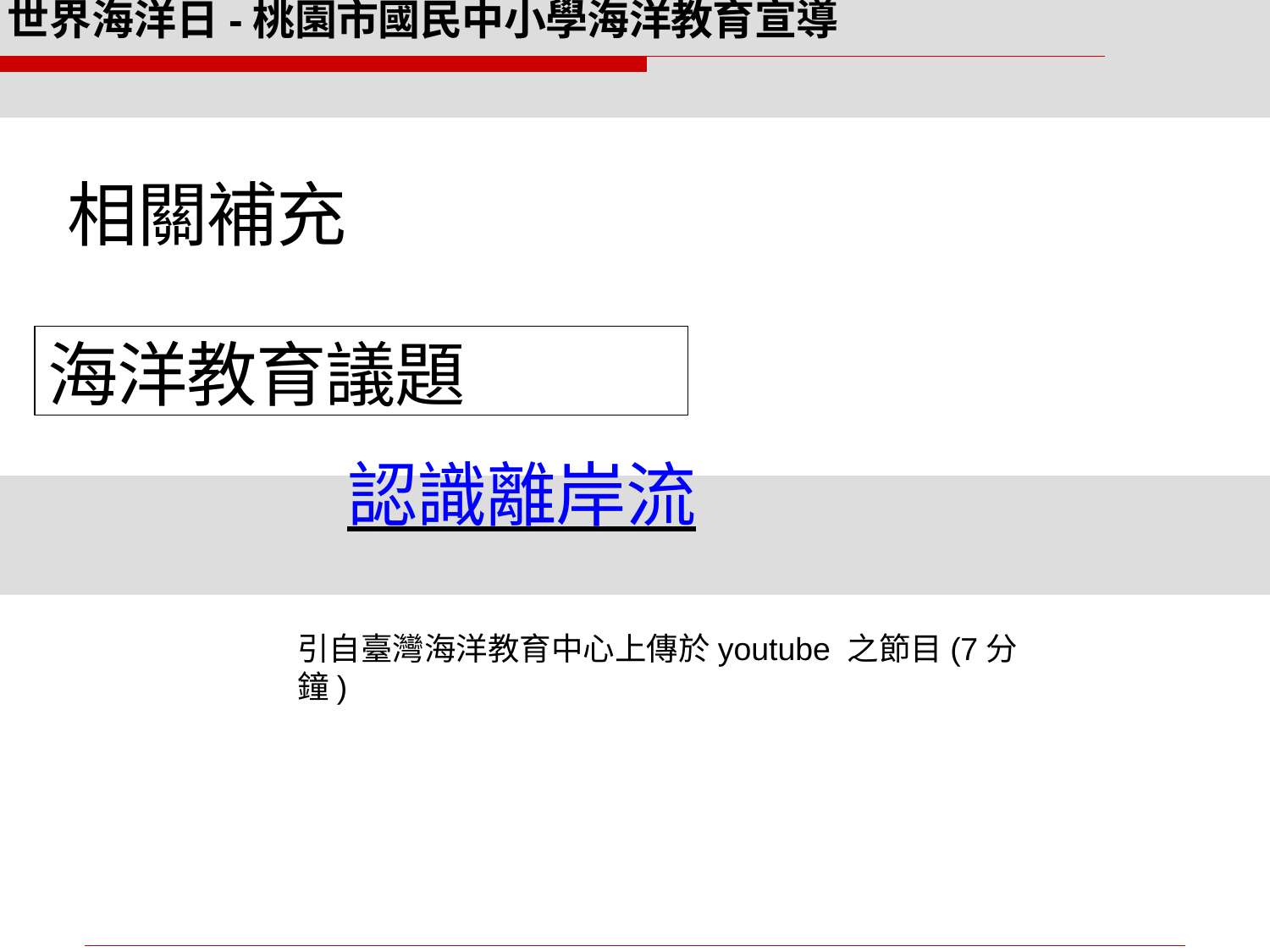

# 世界海洋日-桃園市國民中小學海洋教育宣導
相關補充
海洋教育議題
認識離岸流
引自臺灣海洋教育中心上傳於youtube 之節目(7分鐘)